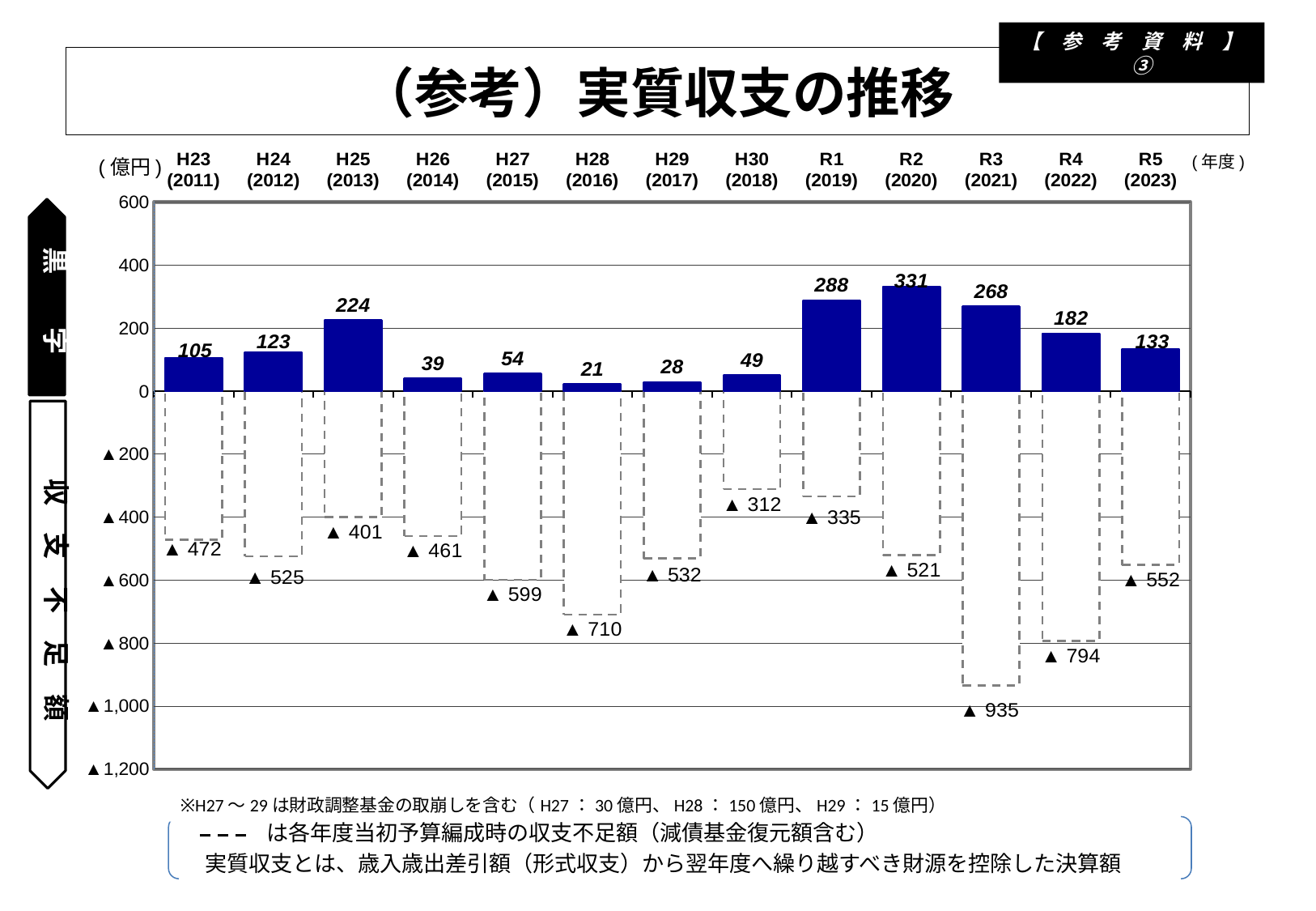

【　参　考　資　料　】　③
（参考）実質収支の推移
(年度)
(億円)

### Chart

| Category |  |  |  |  |
|---|---|---|---|---|
| H23
(2011) | None | -472.0 | None | 105.0 |
| H24
(2012) | None | -525.0 | None | 123.0 |
| H25
(2013) | None | -401.0 | None | 224.0 |
| H26
(2014) | None | -461.0 | None | 39.0 |
| H27
(2015) | None | -599.0 | None | 54.0 |
| H28
(2016) | None | -710.0 | None | 21.0 |
| H29
(2017) | None | -532.0 | None | 28.0 |
| H30
(2018) | None | -312.0 | None | 49.0 |
| R1
(2019) | None | -335.0 | None | 288.0 |
| R2
(2020) | None | -521.0 | None | 331.0 |
| R3
(2021) | None | -935.0 | None | 268.0 |
| R4
(2022) | None | -794.0 | None | 182.0 |
| R5
(2023) | None | -552.0 | None | 133.0 |
黒　　字

収　支　不　足　額

※H27～29は財政調整基金の取崩しを含む（H27：30億円、H28：150億円、H29：15億円）
     　　  は各年度当初予算編成時の収支不足額（減債基金復元額含む）
　実質収支とは、歳入歳出差引額（形式収支）から翌年度へ繰り越すべき財源を控除した決算額